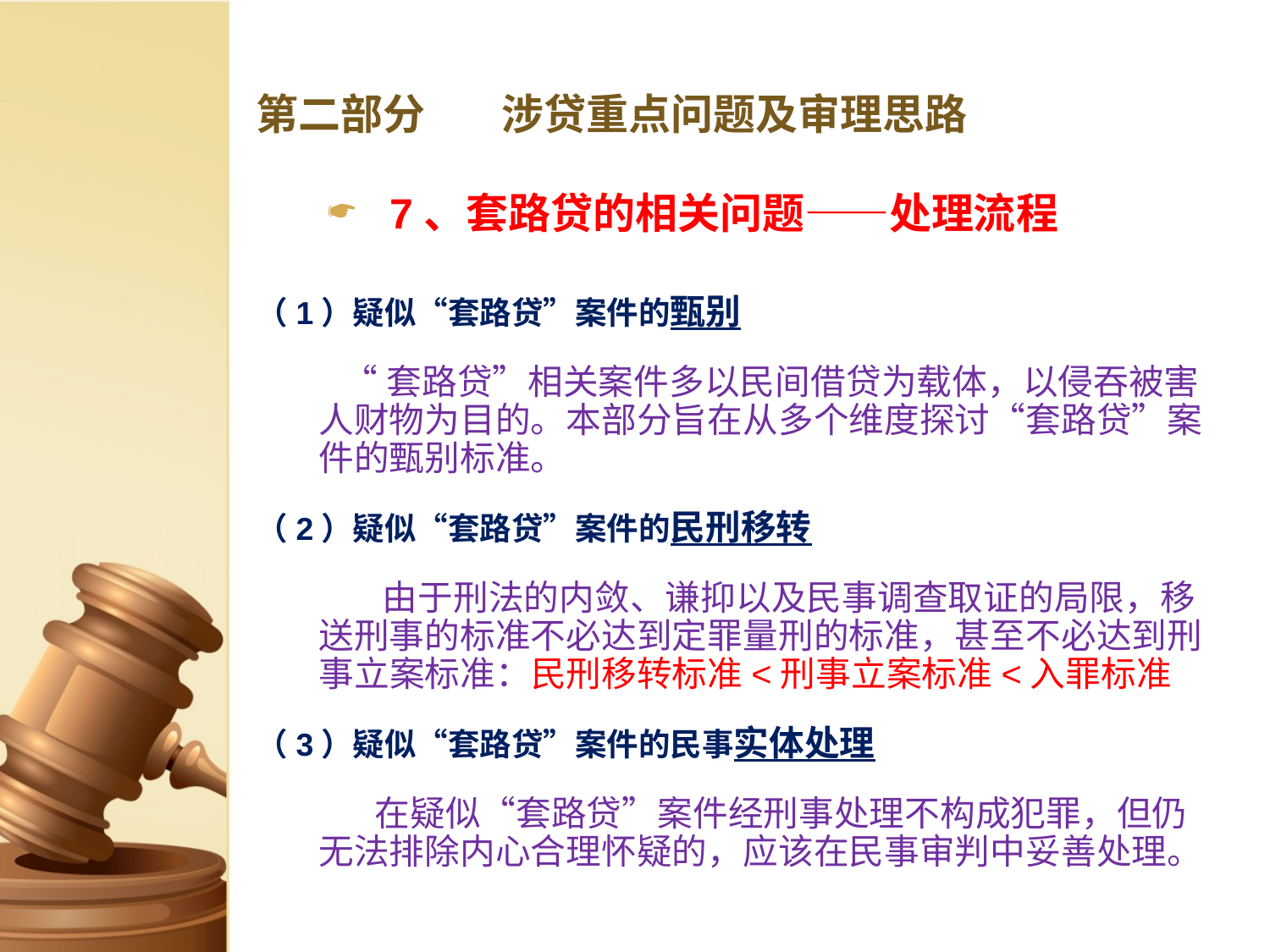

# 第二部分        涉贷重点问题及审理思路
7、套路贷的相关问题——处理流程
（1）疑似“套路贷”案件的甄别
           “套路贷”相关案件多以民间借贷为载体，以侵吞被害人财物为目的。本部分旨在从多个维度探讨“套路贷”案件的甄别标准。
（2）疑似“套路贷”案件的民刑移转
               由于刑法的内敛、谦抑以及民事调查取证的局限，移送刑事的标准不必达到定罪量刑的标准，甚至不必达到刑事立案标准：民刑移转标准<刑事立案标准<入罪标准
（3）疑似“套路贷”案件的民事实体处理
              在疑似“套路贷”案件经刑事处理不构成犯罪，但仍无法排除内心合理怀疑的，应该在民事审判中妥善处理。